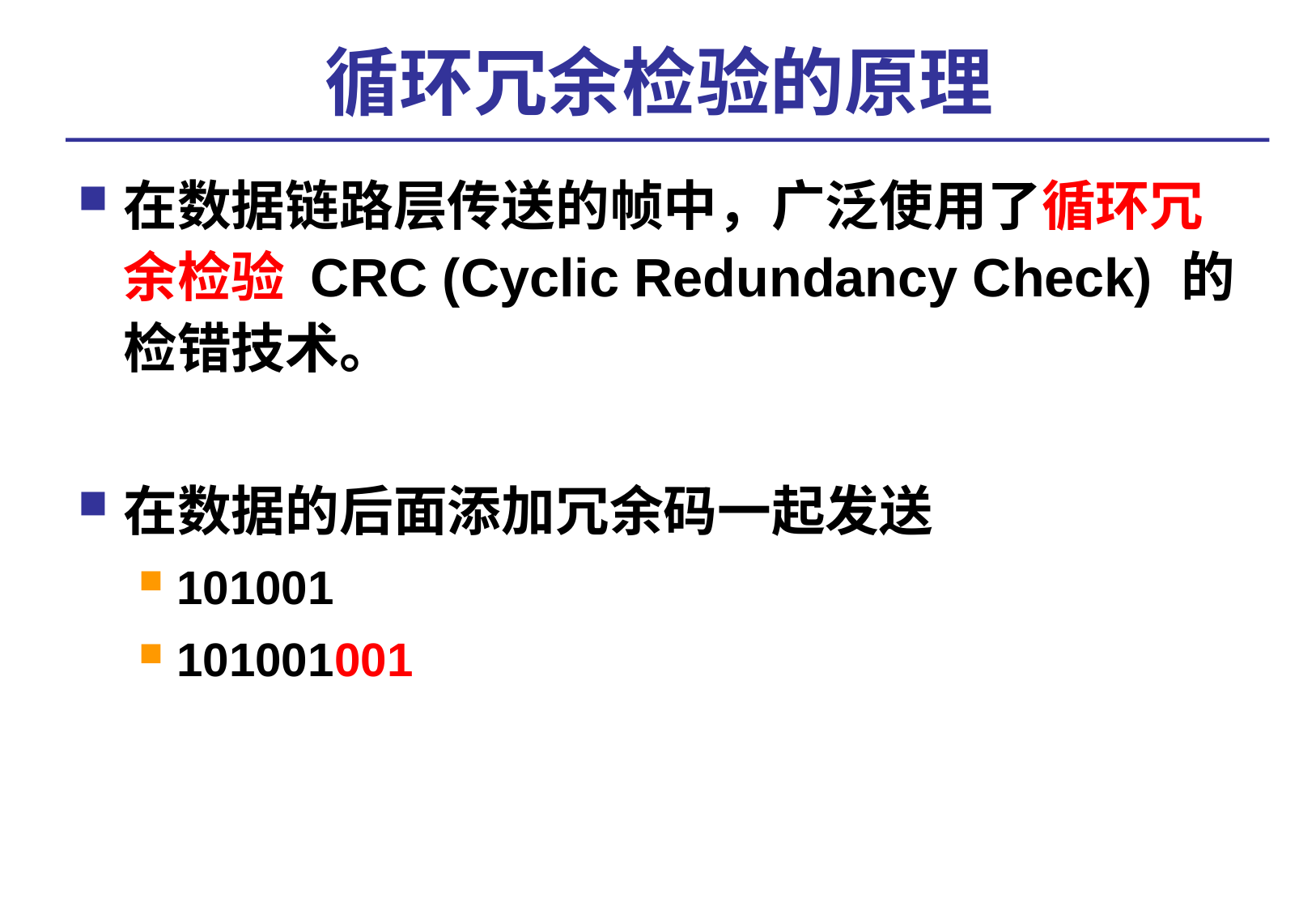

# 循环冗余检验的原理
在数据链路层传送的帧中，广泛使用了循环冗余检验 CRC (Cyclic Redundancy Check) 的检错技术。

在数据的后面添加冗余码一起发送
101001
101001001